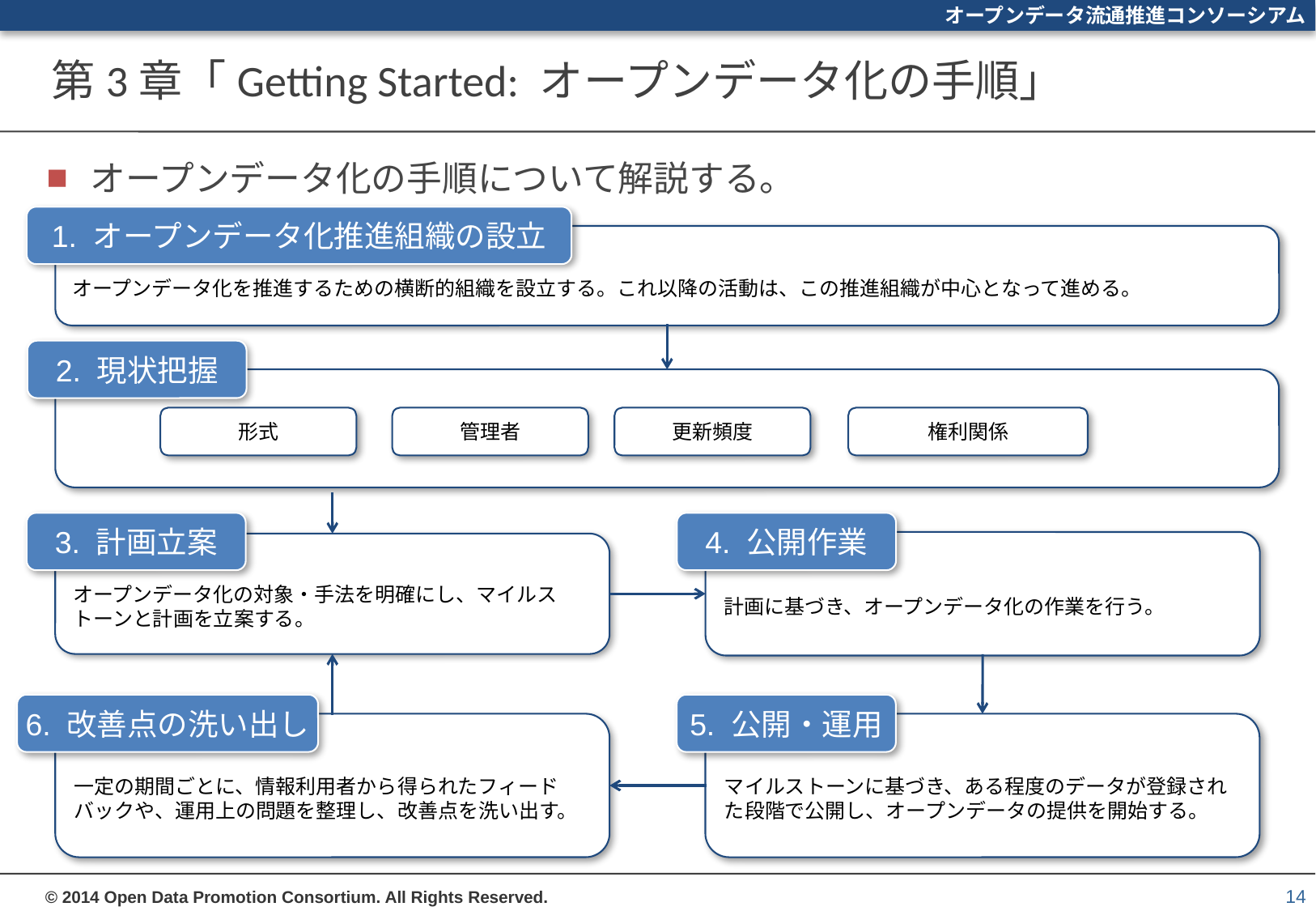

# 第3章「Getting Started: オープンデータ化の手順」
オープンデータ化の手順について解説する。
1. オープンデータ化推進組織の設立

オープンデータ化を推進するための横断的組織を設立する。これ以降の活動は、この推進組織が中心となって進める。
2. 現状把握

形式
管理者
更新頻度
権利関係
3. 計画立案
4. 公開作業

計画に基づき、オープンデータ化の作業を行う。

オープンデータ化の対象・手法を明確にし、マイルストーンと計画を立案する。
6. 改善点の洗い出し
5. 公開・運用

一定の期間ごとに、情報利用者から得られたフィードバックや、運用上の問題を整理し、改善点を洗い出す。

マイルストーンに基づき、ある程度のデータが登録された段階で公開し、オープンデータの提供を開始する。
14